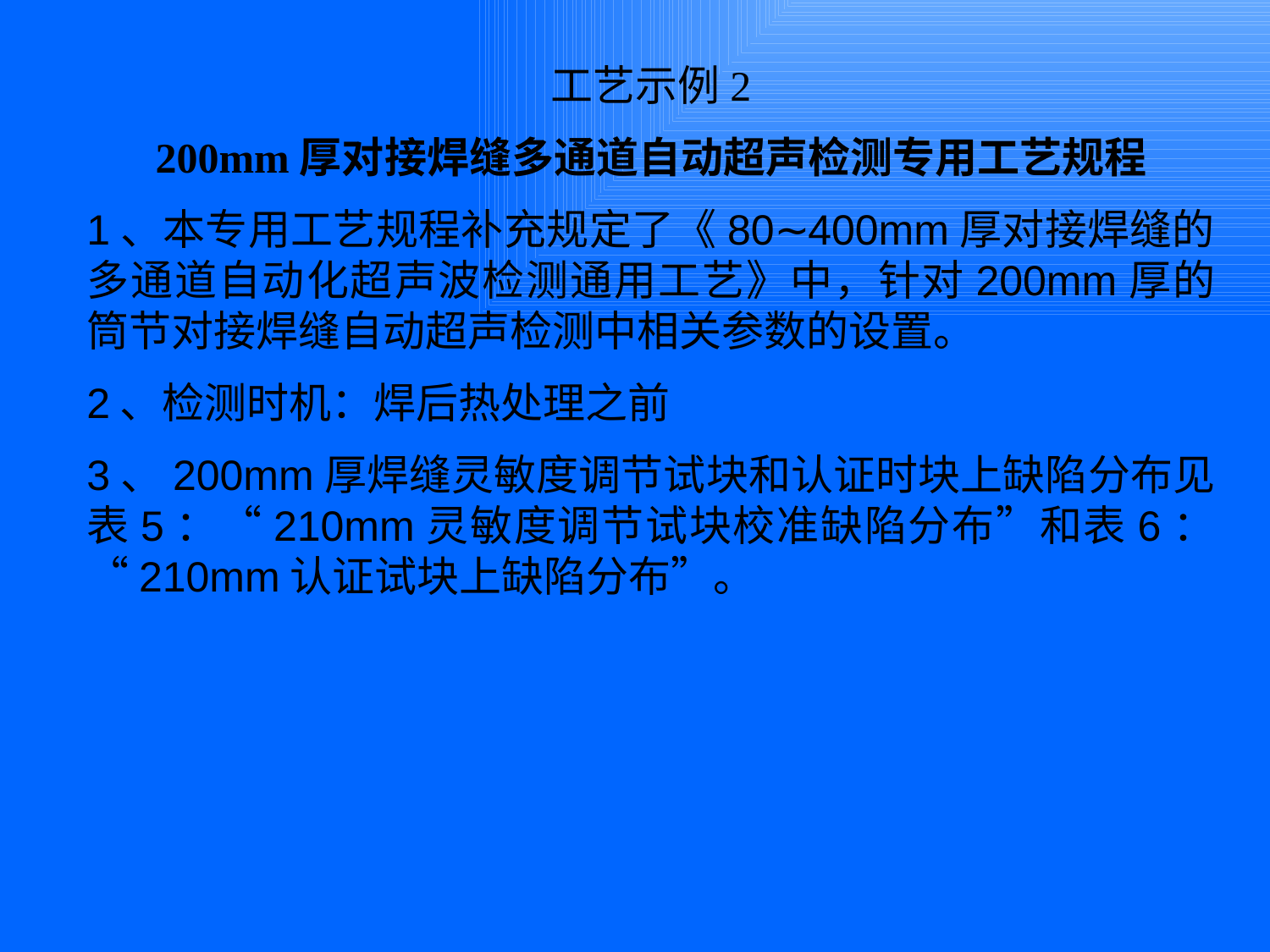

工艺示例2
200mm厚对接焊缝多通道自动超声检测专用工艺规程
1、本专用工艺规程补充规定了《80∼400mm厚对接焊缝的多通道自动化超声波检测通用工艺》中，针对200mm厚的筒节对接焊缝自动超声检测中相关参数的设置。
2、检测时机：焊后热处理之前
3、200mm厚焊缝灵敏度调节试块和认证时块上缺陷分布见表5：“210mm灵敏度调节试块校准缺陷分布”和表6：“210mm认证试块上缺陷分布”。